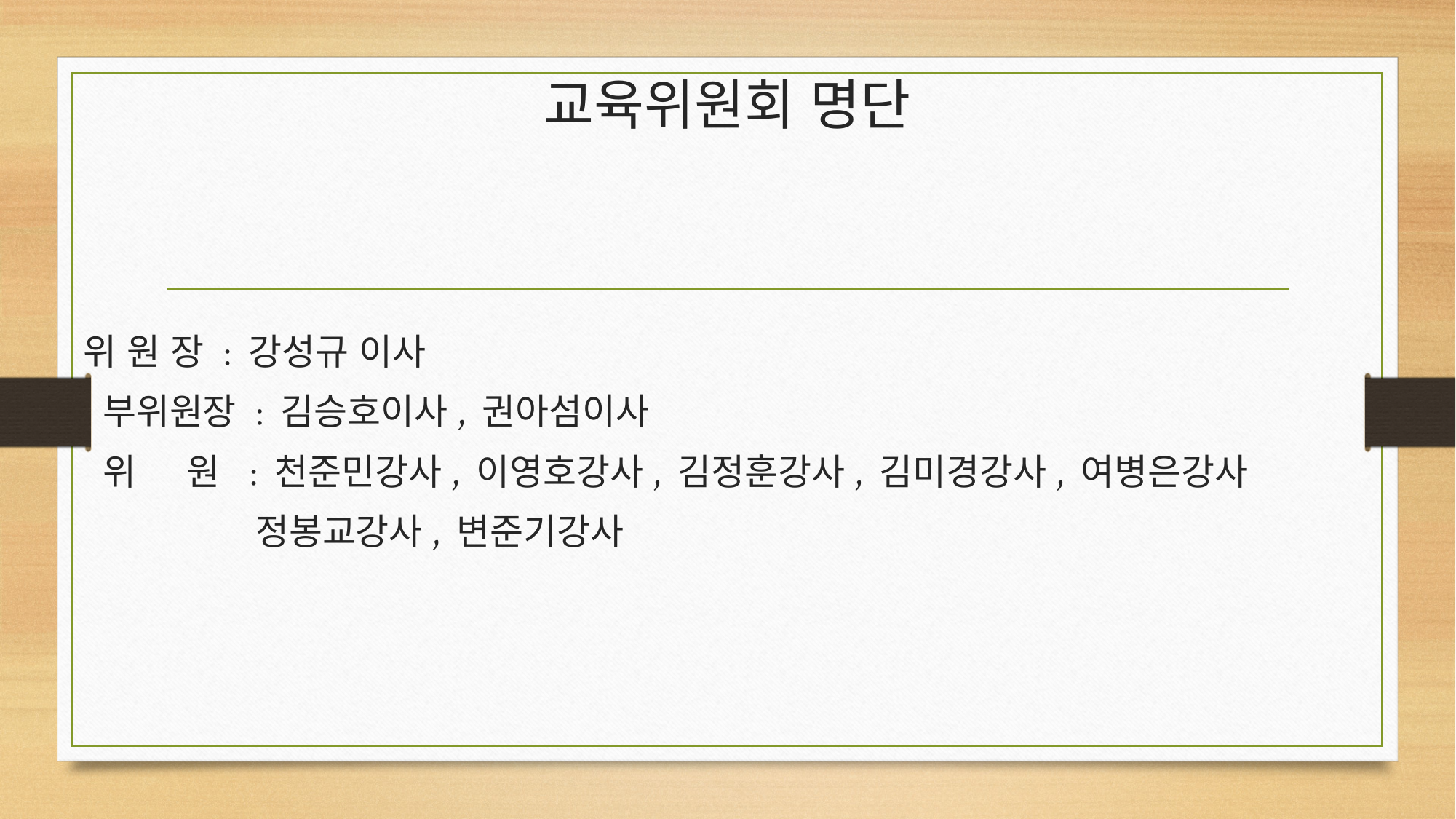

# 교육위원회 명단

위 원 장 : 강성규 이사
 부위원장 : 김승호이사, 권아섬이사
 위     원  : 천준민강사, 이영호강사, 김정훈강사, 김미경강사, 여병은강사
                정봉교강사, 변준기강사